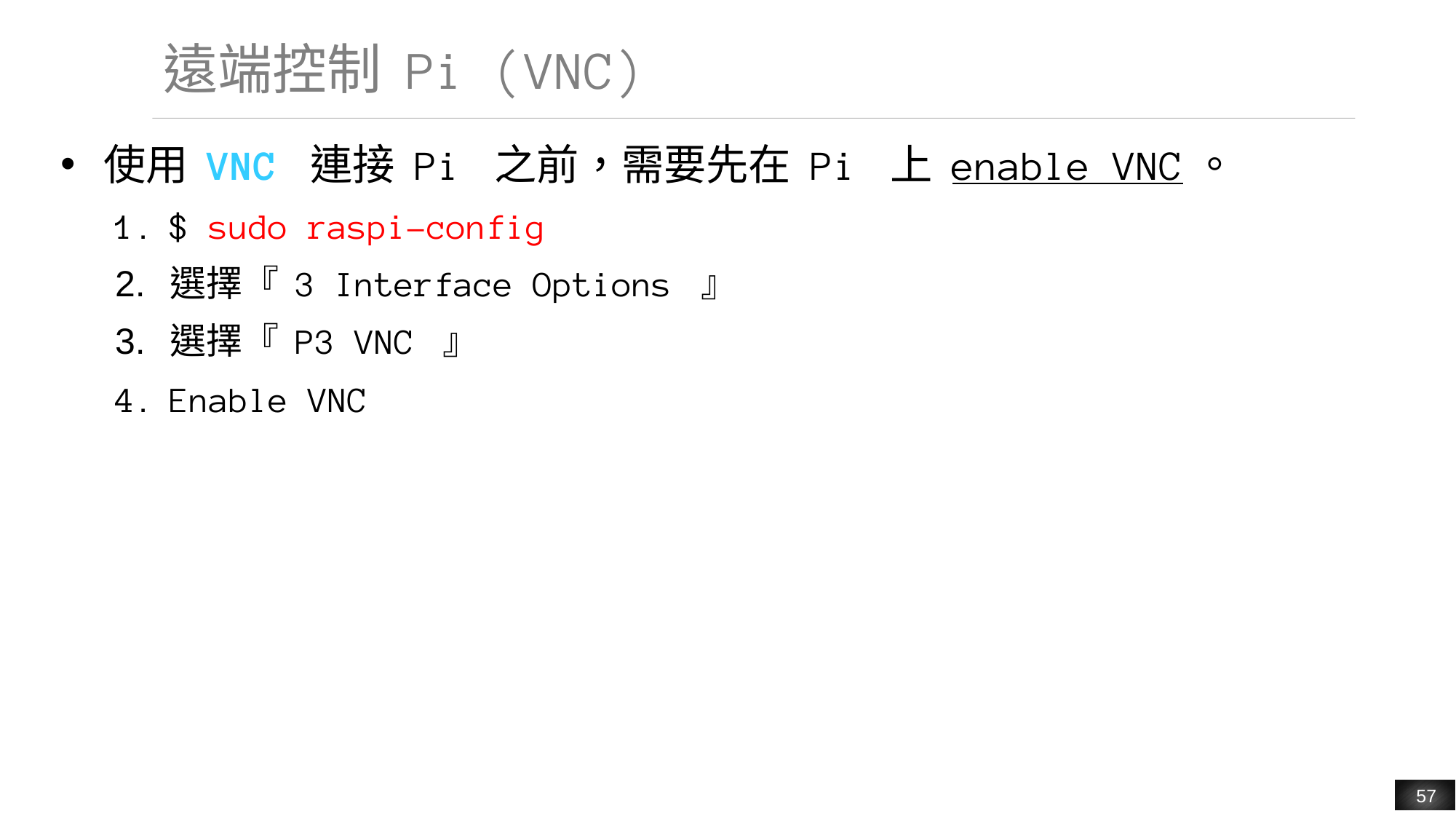

# 遠端控制 Pi (VNC)
使用 VNC 連接 Pi 之前，需要先在 Pi 上 enable VNC。
$ sudo raspi-config
選擇『 3 Interface Options 』
選擇『 P3 VNC 』
Enable VNC